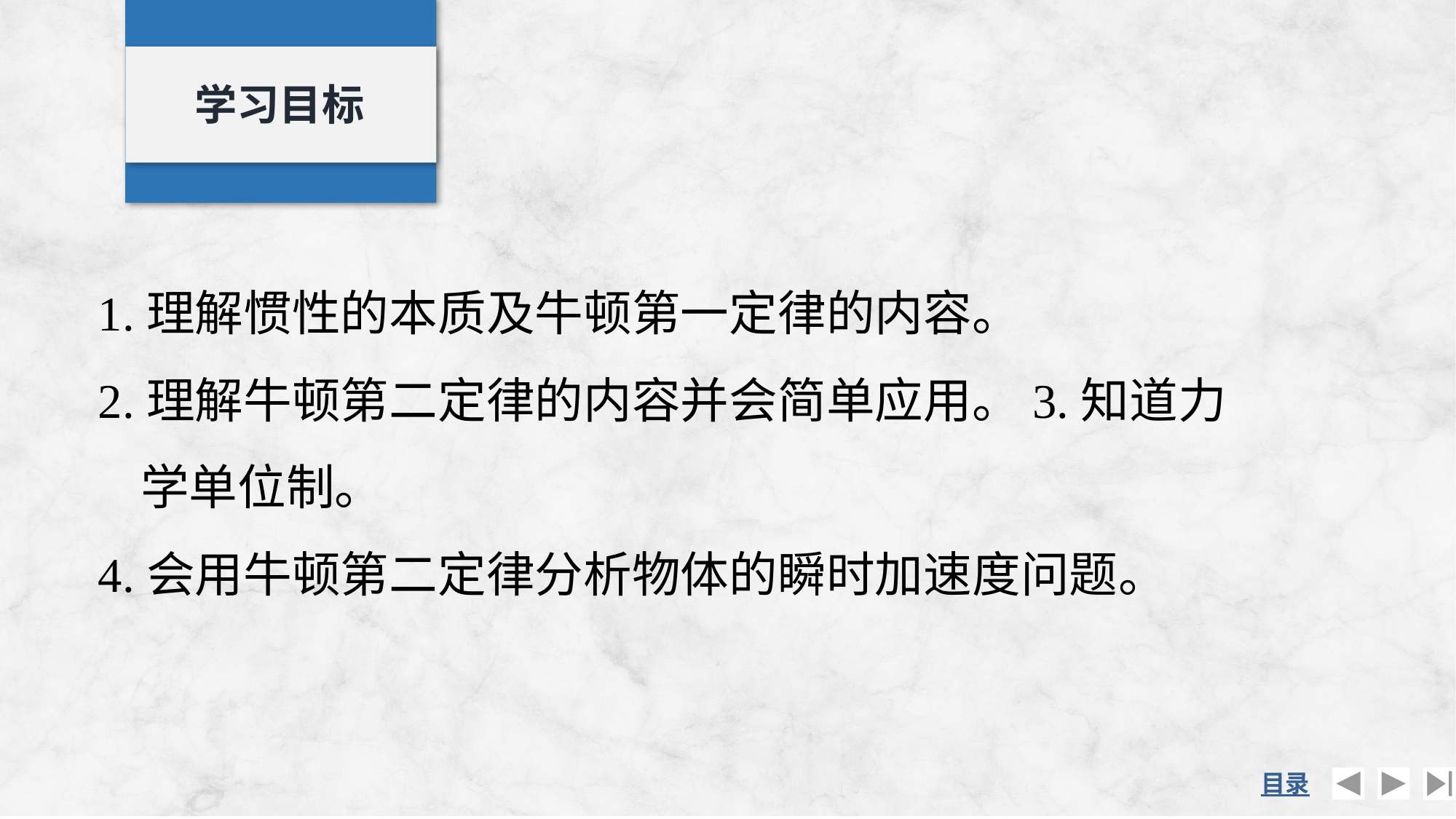

学习目标
1.理解惯性的本质及牛顿第一定律的内容。
2.理解牛顿第二定律的内容并会简单应用。3.知道力学单位制。
4.会用牛顿第二定律分析物体的瞬时加速度问题。